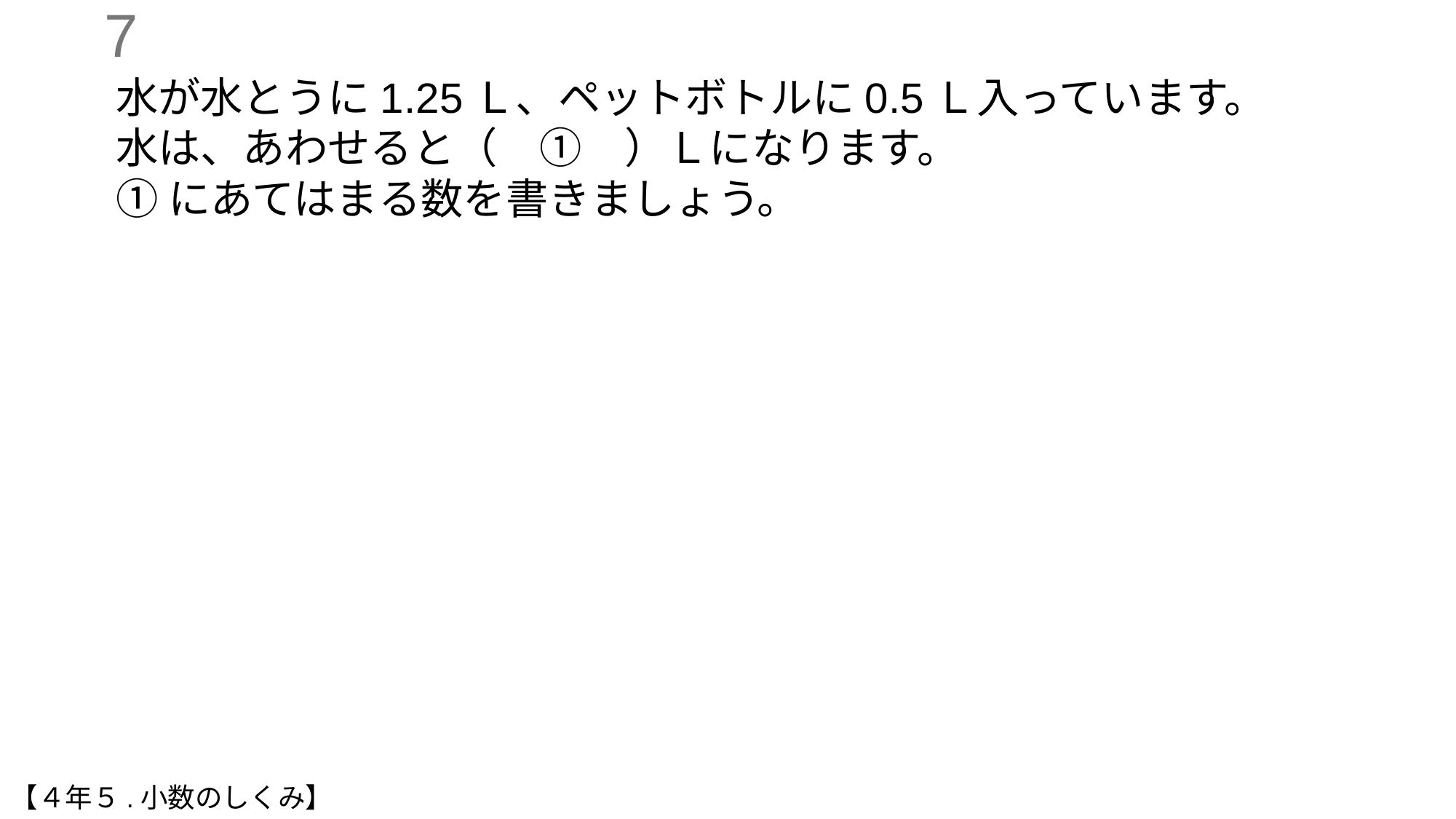

7
水が水とうに1.25Ｌ、ペットボトルに0.5Ｌ入っています。
水は、あわせると（　①　）Ｌになります。
①にあてはまる数を書きましょう。
【４年５.小数のしくみ】